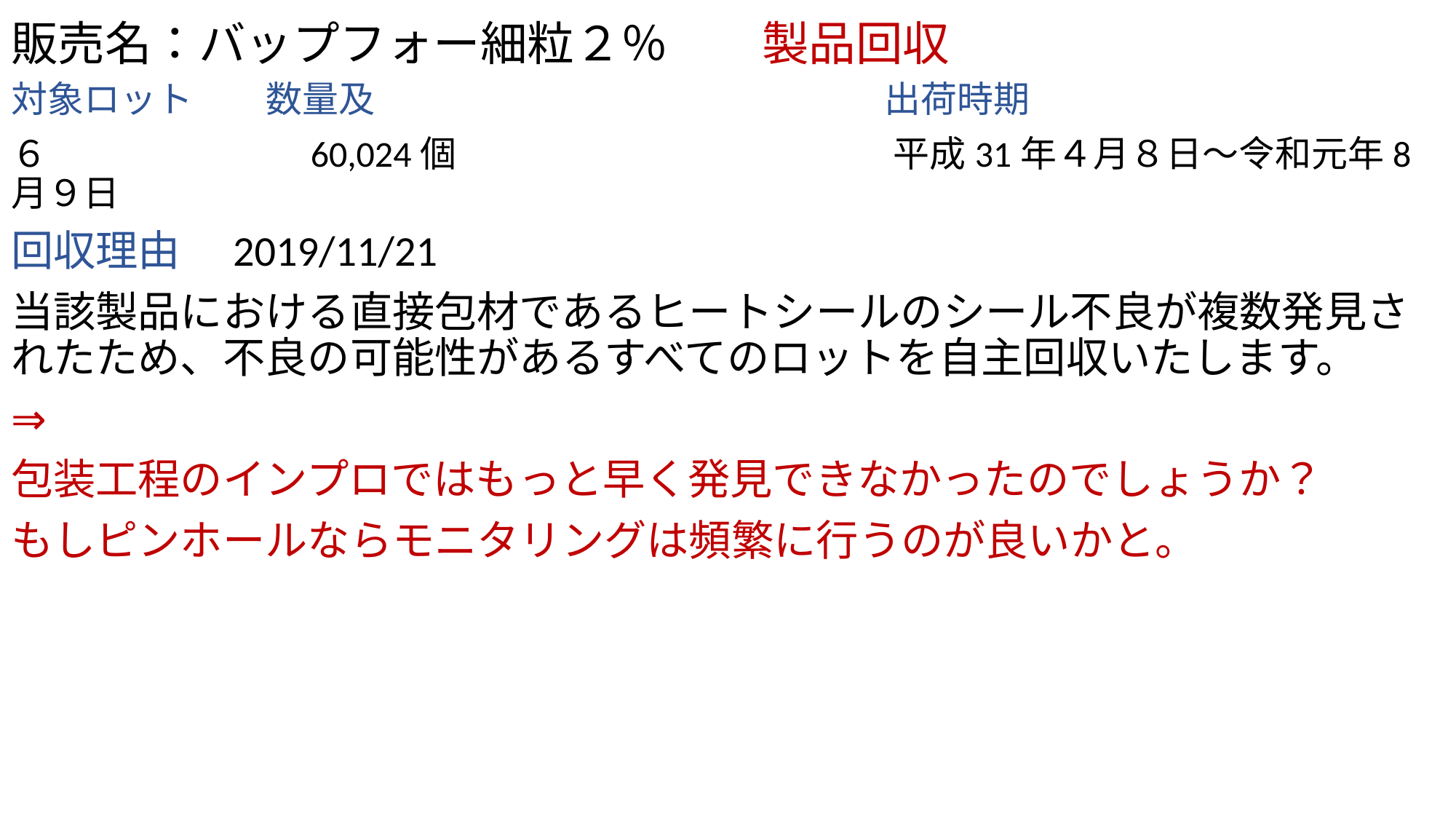

# 販売名：バップフォー細粒２％　　製品回収
対象ロット　　数量及　　　　　　　　　　　　　　出荷時期
６　　　　　　　60,024個　　　　　　　　　　　　平成31年４月８日～令和元年8月９日
回収理由　2019/11/21
当該製品における直接包材であるヒートシールのシール不良が複数発見されたため、不良の可能性があるすべてのロットを自主回収いたします。
⇒
包装工程のインプロではもっと早く発見できなかったのでしょうか？
もしピンホールならモニタリングは頻繁に行うのが良いかと。